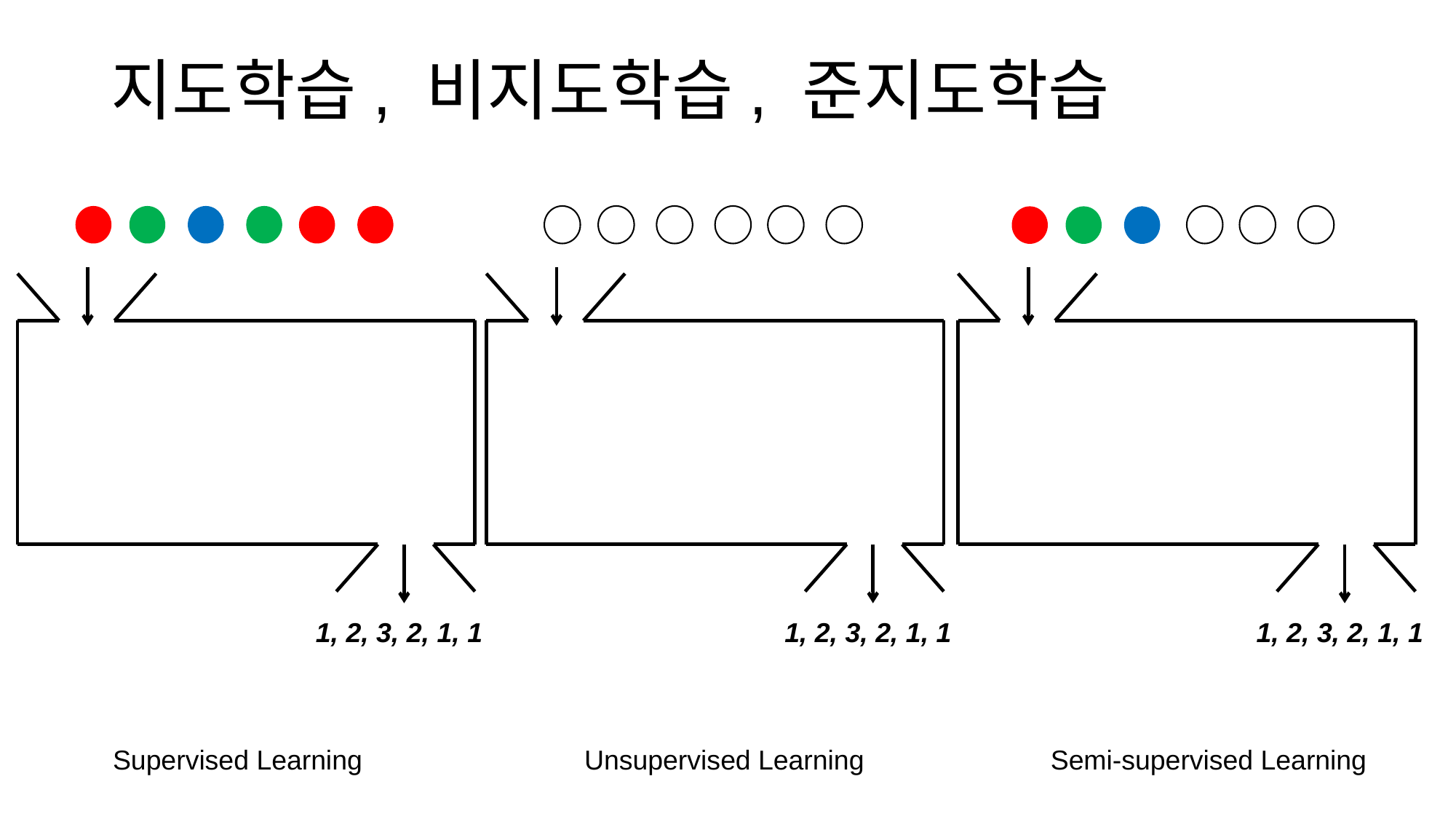

# 지도학습, 비지도학습, 준지도학습

1, 2, 3, 2, 1, 1
1, 2, 3, 2, 1, 1
1, 2, 3, 2, 1, 1
Supervised Learning
Unsupervised Learning
Semi-supervised Learning